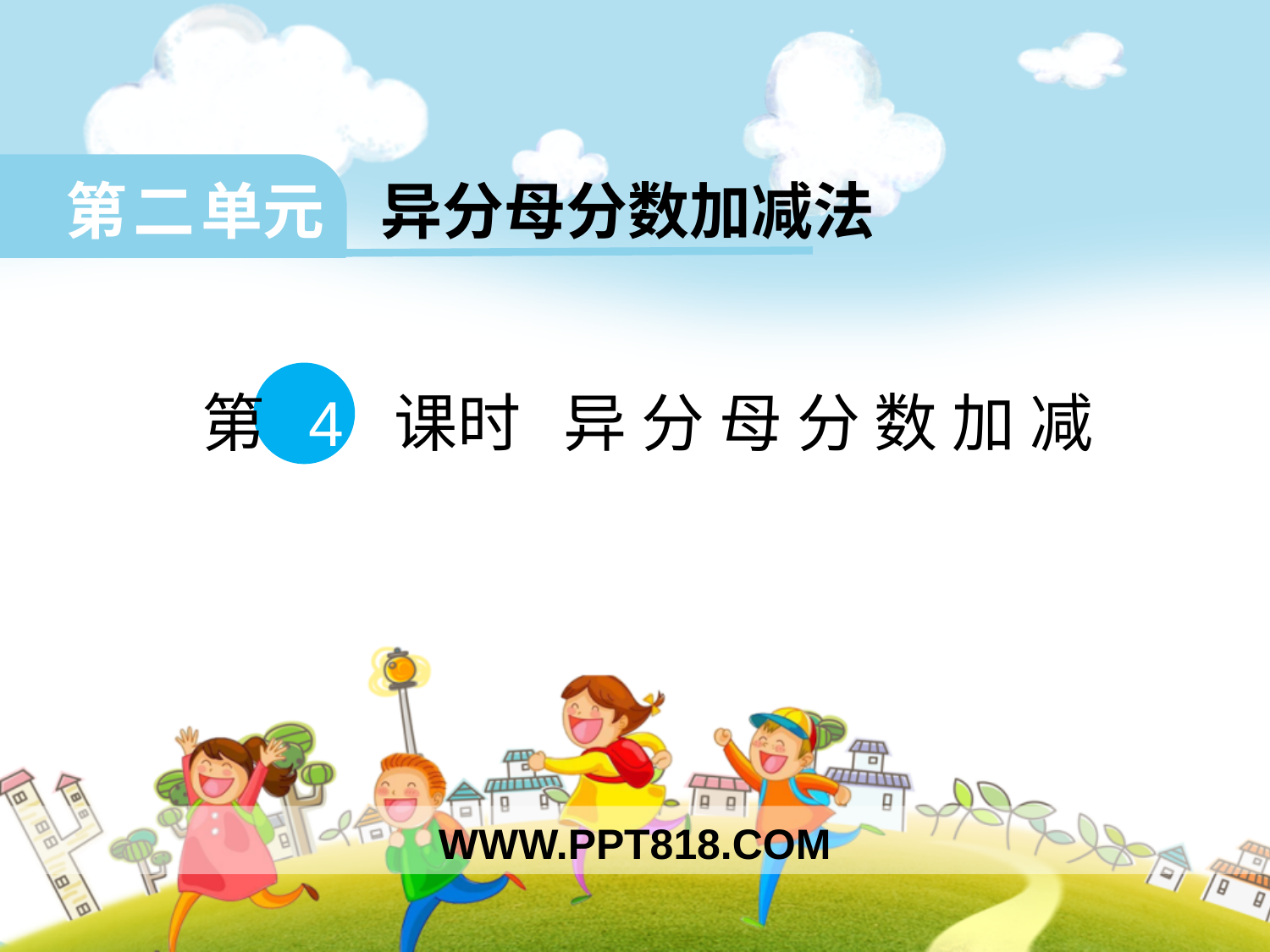

第 二 单元    异分母分数加减法

  第  4  课时   异 分 母 分 数 加 减
WWW.PPT818.COM